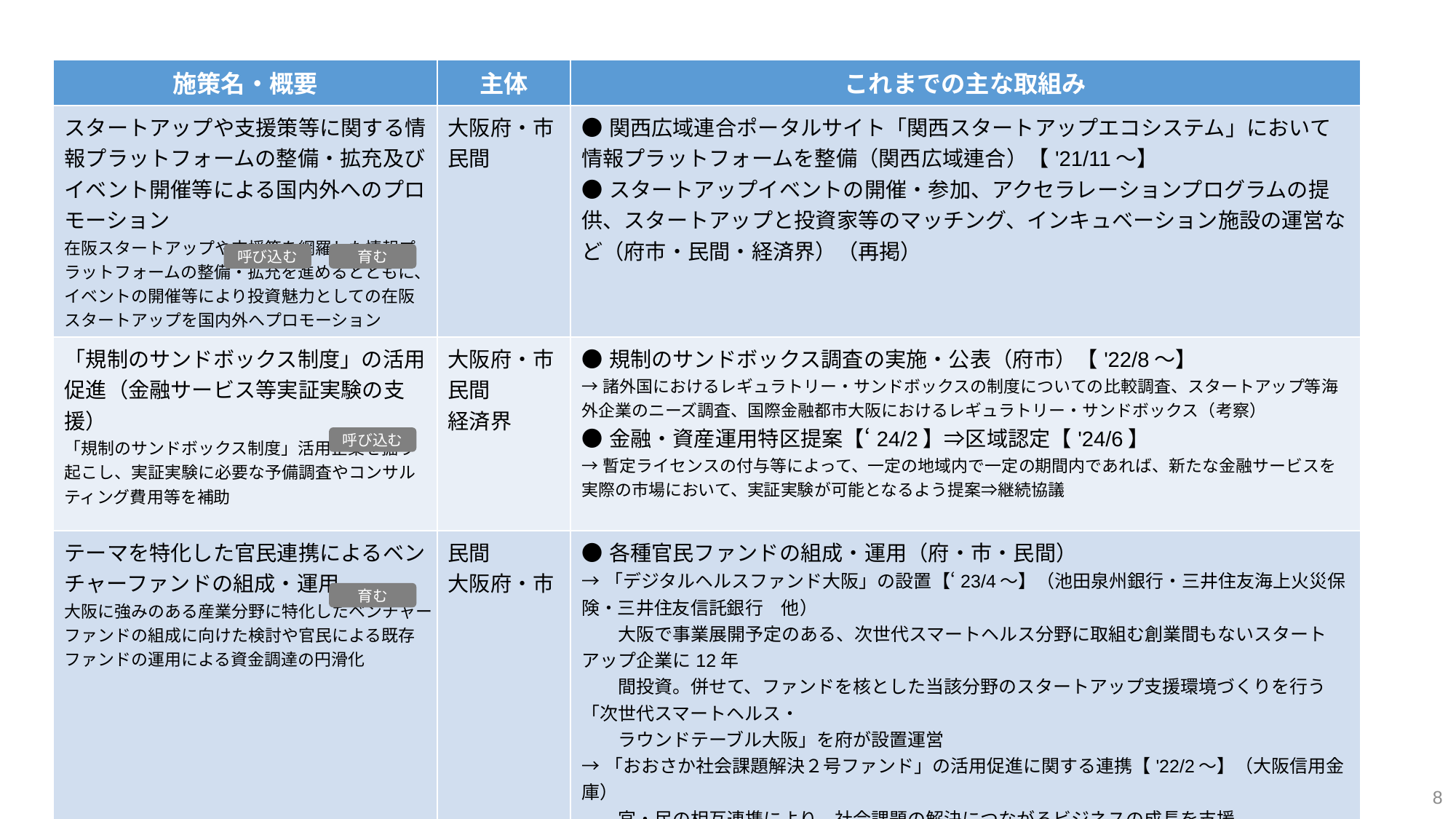

| 施策名・概要 | 主体 | これまでの主な取組み |
| --- | --- | --- |
| スタートアップや支援策等に関する情報プラットフォームの整備・拡充及びイベント開催等による国内外へのプロモーション 在阪スタートアップや支援策を網羅した情報プラットフォームの整備・拡充を進めるとともに、イベントの開催等により投資魅力としての在阪スタートアップを国内外へプロモーション | 大阪府・市 民間 | ●関西広域連合ポータルサイト「関西スタートアップエコシステム」において情報プラットフォームを整備（関西広域連合）【'21/11～】 ●スタートアップイベントの開催・参加、アクセラレーションプログラムの提供、スタートアップと投資家等のマッチング、インキュベーション施設の運営など（府市・民間・経済界）（再掲） |
| 「規制のサンドボックス制度」の活用促進（金融サービス等実証実験の支援） 「規制のサンドボックス制度」活用企業を掘り起こし、実証実験に必要な予備調査やコンサルティング費用等を補助 | 大阪府・市 民間 経済界 | ●規制のサンドボックス調査の実施・公表（府市）【'22/8～】 →諸外国におけるレギュラトリー・サンドボックスの制度についての比較調査、スタートアップ等海外企業のニーズ調査、国際金融都市大阪におけるレギュラトリー・サンドボックス（考察） ●金融・資産運用特区提案【‘24/2】⇒区域認定【'24/6】 →暫定ライセンスの付与等によって、一定の地域内で一定の期間内であれば、新たな金融サービスを実際の市場において、実証実験が可能となるよう提案⇒継続協議 |
| テーマを特化した官民連携によるベンチャーファンドの組成・運用 大阪に強みのある産業分野に特化したベンチャーファンドの組成に向けた検討や官民による既存ファンドの運用による資金調達の円滑化 | 民間 大阪府・市 | ●各種官民ファンドの組成・運用（府・市・民間） →「デジタルヘルスファンド大阪」の設置【‘23/4～】（池田泉州銀行・三井住友海上火災保険・三井住友信託銀行　他） 　　大阪で事業展開予定のある、次世代スマートヘルス分野に取組む創業間もないスタートアップ企業に12年 　　間投資。併せて、ファンドを核とした当該分野のスタートアップ支援環境づくりを行う「次世代スマートヘルス・ 　　ラウンドテーブル大阪」を府が設置運営 →「おおさか社会課題解決２号ファンド」の活用促進に関する連携【'22/2～】（大阪信用金庫） 　　官・民の相互連携により、社会課題の解決につながるビジネスの成長を支援 →　「おおさか地域活性化ファンド」の活用促進に関する連携【’25/4～】（大阪信用金庫） 　　官・民の相互連携により、地域活性化に繋がるビジネスの成長や創業者の育成を支援 →「イノベーションファンド25Next」を通じた連携【'23/5～】（池田泉州銀行） 　　官・民・経済界の相互連携により、万博を契機として、イノベーション・エコシステムの活性化を図り、 　　「SDGsが達成される社会」「Society5.0の実現」を目指す →レイターステージ向けベンチャー投資ファンドへの出資【'24/11～】（りそな銀行） |
育む
呼び込む
呼び込む
育む
8